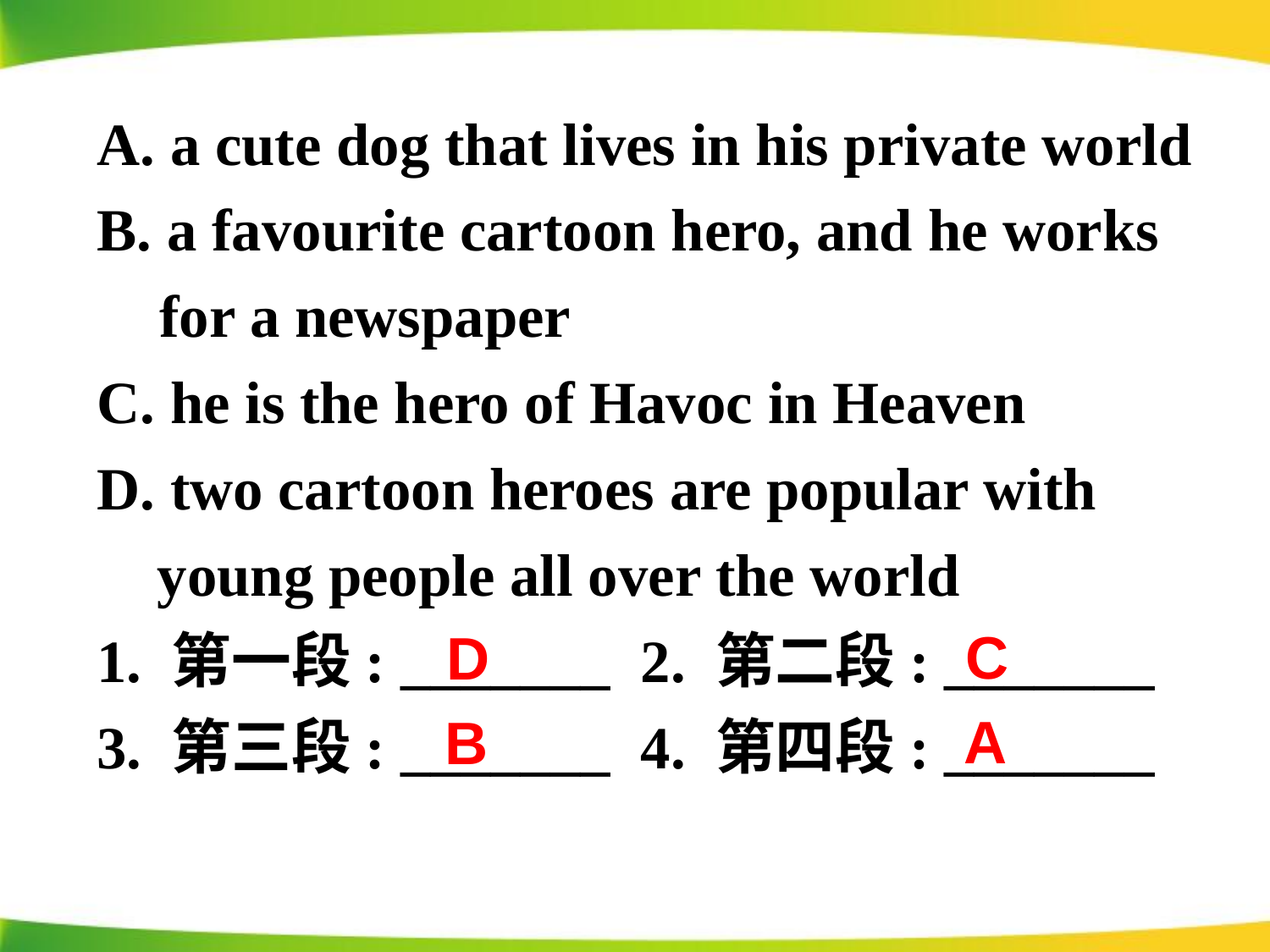

A. a cute dog that lives in his private world
B. a favourite cartoon hero, and he works for a newspaper
C. he is the hero of Havoc in Heaven
D. two cartoon heroes are popular with
    young people all over the world
1. 第一段: _______  2. 第二段: _______
3. 第三段: _______  4. 第四段: _______
C
D
A
B